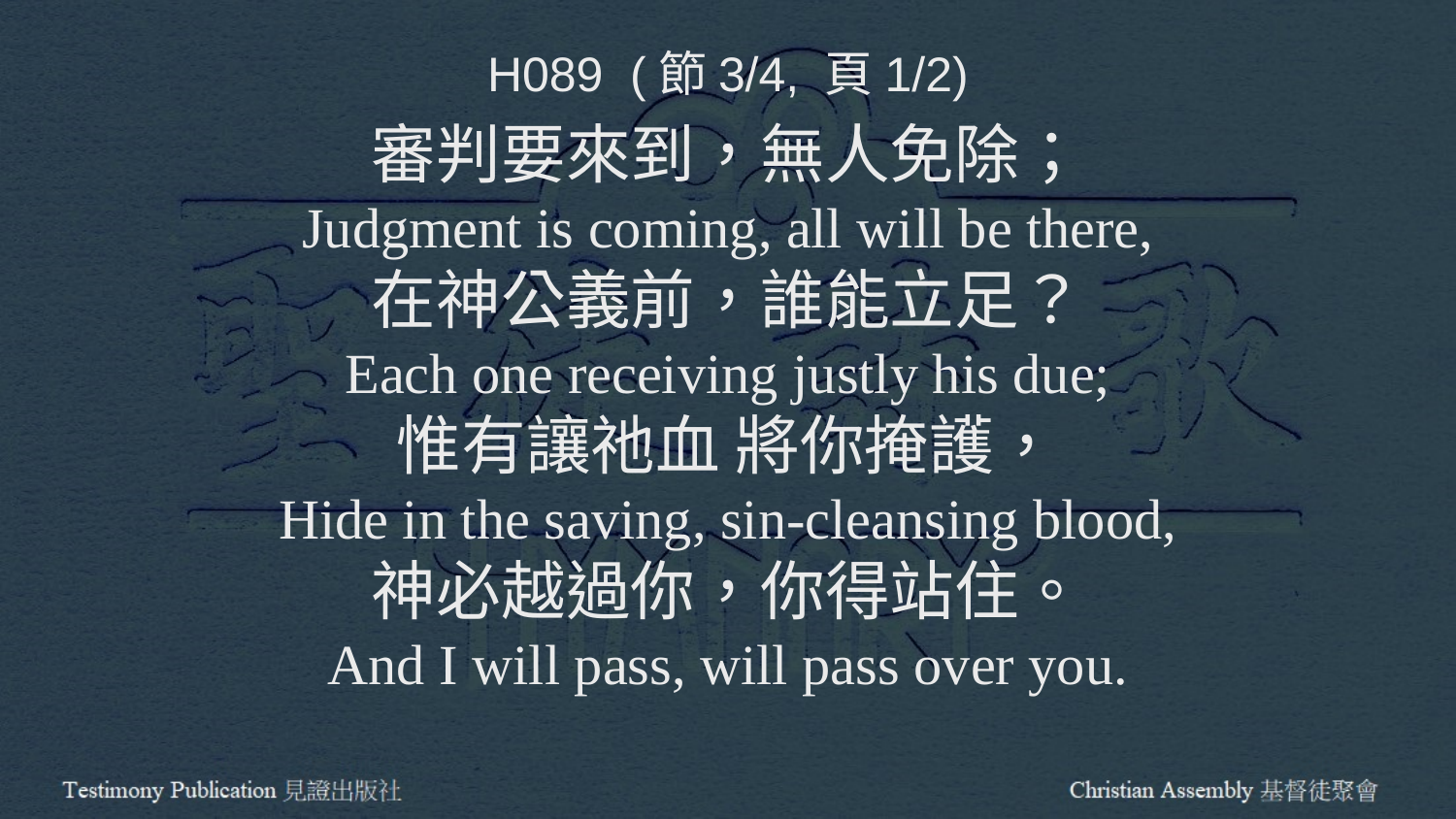

H089  (節3/4, 頁1/2)
審判要來到，無人免除；
Judgment is coming, all will be there,
在神公義前，誰能立足？
Each one receiving justly his due;
惟有讓祂血 將你掩護，
Hide in the saving, sin-cleansing blood,
神必越過你，你得站住。
And I will pass, will pass over you.